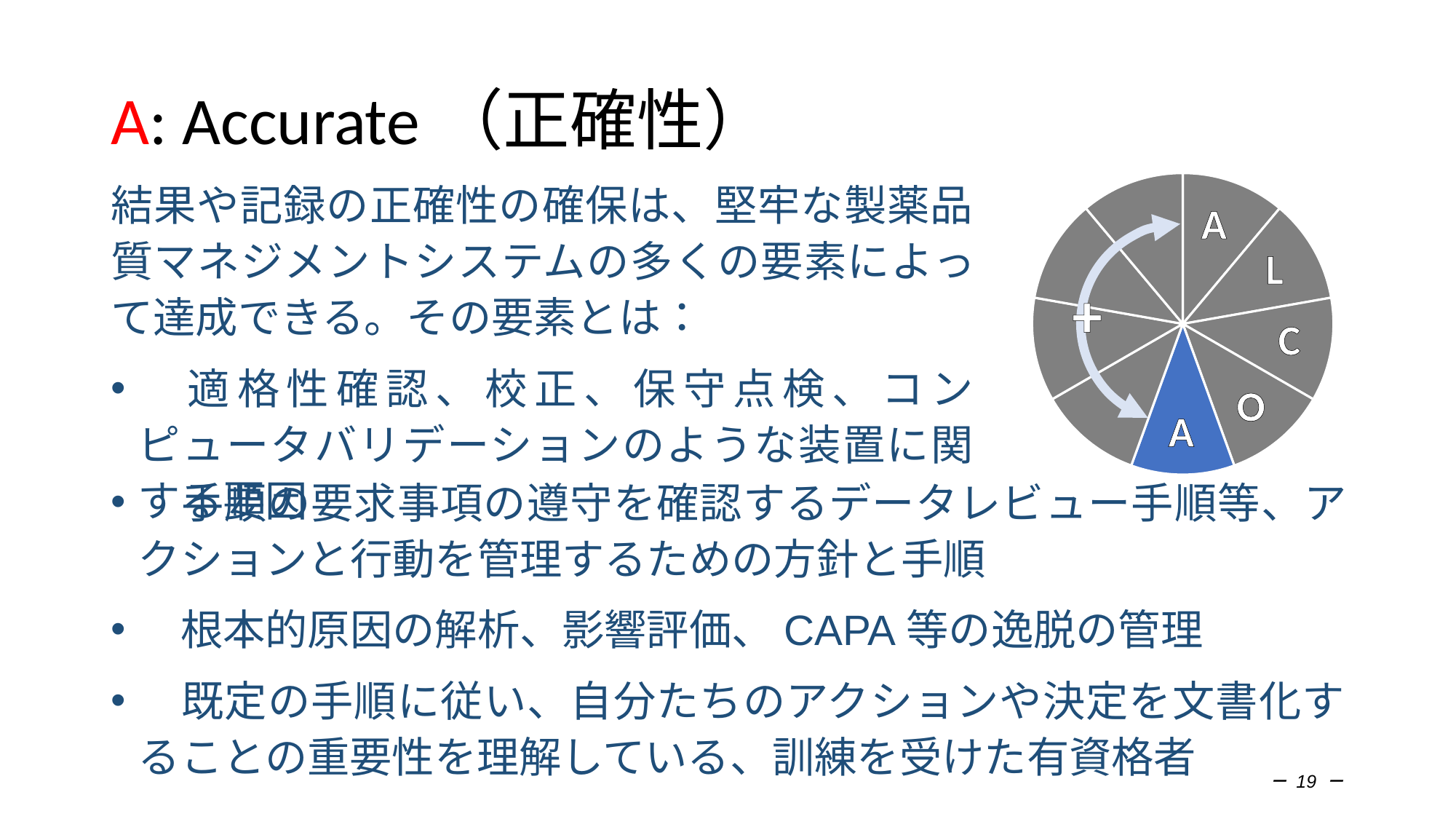

# A: Accurate（正確性）

### Chart

| Category | 列1 |
|---|---|
| Attributable | 0.1111111111111111 |
| Legible | 0.1111111111111111 |
| Contemporaneous | 0.1111111111111111 |
| Original | 0.1111111111111111 |
| Accurate | 0.1111111111111111 |
| Complete | 0.1111111111111111 |
| Consistent | 0.1111111111111111 |
| Enduring | 0.1111111111111111 |
| Available | 0.1111111111111111 |
A

L
+
C
O
A
結果や記録の正確性の確保は、堅牢な製薬品質マネジメントシステムの多くの要素によって達成できる。その要素とは：
　適格性確認、校正、保守点検、コンピュータバリデーションのような装置に関する要因
　手順の要求事項の遵守を確認するデータレビュー手順等、アクションと行動を管理するための方針と手順
　根本的原因の解析、影響評価、CAPA等の逸脱の管理
　既定の手順に従い、自分たちのアクションや決定を文書化することの重要性を理解している、訓練を受けた有資格者
－ 19 －